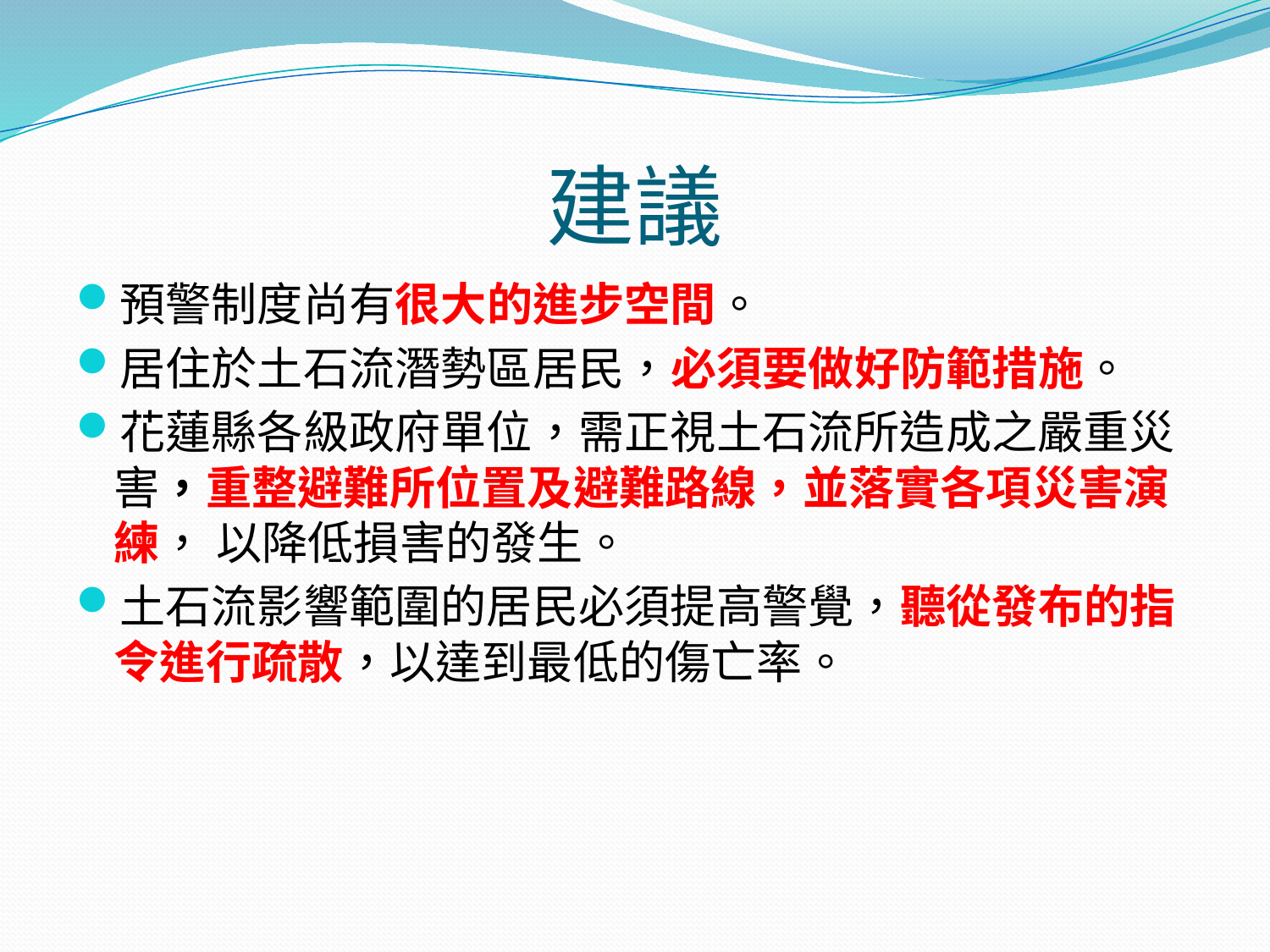

# 建議
預警制度尚有很大的進步空間。
居住於土石流潛勢區居民，必須要做好防範措施。
花蓮縣各級政府單位，需正視土石流所造成之嚴重災害，重整避難所位置及避難路線，並落實各項災害演練， 以降低損害的發生。
土石流影響範圍的居民必須提高警覺，聽從發布的指令進行疏散，以達到最低的傷亡率。